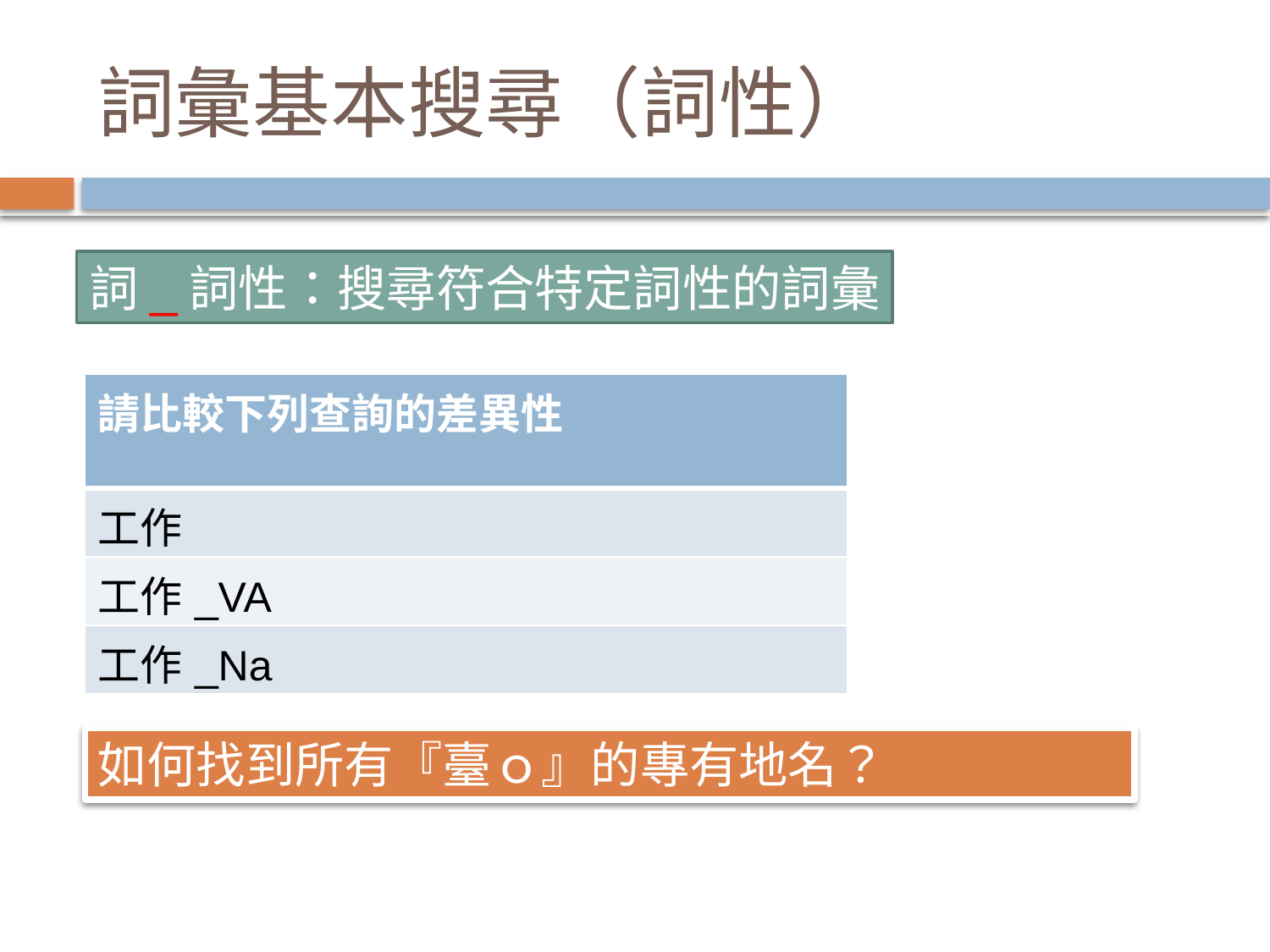

# 詞彙基本搜尋（詞性）
詞_詞性：搜尋符合特定詞性的詞彙
| 請比較下列查詢的差異性 |
| --- |
| 工作 |
| 工作\_VA |
| 工作\_Na |
如何找到所有『臺ｏ』的專有地名？